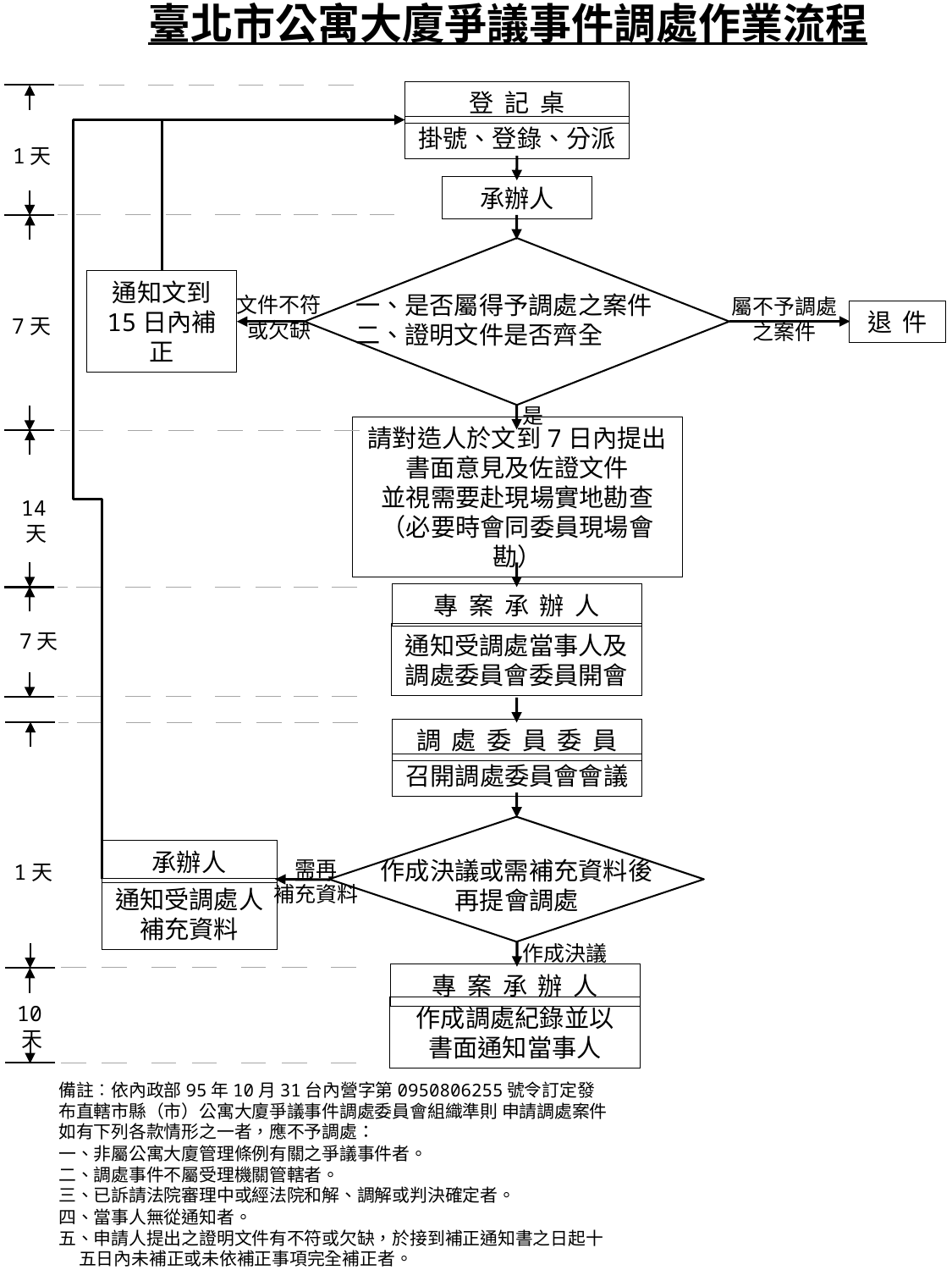

# 臺北市公寓大廈爭議事件調處作業流程
登記桌
掛號、登錄、分派
1天
承辦人

一、是否屬得予調處之案件
二、證明文件是否齊全
通知文到
15日內補正
文件不符
或欠缺
屬不予調處
之案件
退件
7天
是
請對造人於文到7日內提出書面意見及佐證文件
並視需要赴現場實地勘查
（必要時會同委員現場會勘）
14天
專案承辦人
通知受調處當事人及調處委員會委員開會
7天
調處委員委員
召開調處委員會會議

作成決議或需補充資料後
再提會調處
承辦人
通知受調處人
補充資料
需再
補充資料
作成決議
專案承辦人
作成調處紀錄並以
書面通知當事人
1天
10天
備註︰依內政部95年10月31台內營字第0950806255號令訂定發布直轄市縣（市）公寓大廈爭議事件調處委員會組織準則 申請調處案件如有下列各款情形之一者，應不予調處：
一、非屬公寓大廈管理條例有關之爭議事件者。
二、調處事件不屬受理機關管轄者。
三、已訴請法院審理中或經法院和解、調解或判決確定者。
四、當事人無從通知者。
五、申請人提出之證明文件有不符或欠缺，於接到補正通知書之日起十
    五日內未補正或未依補正事項完全補正者。